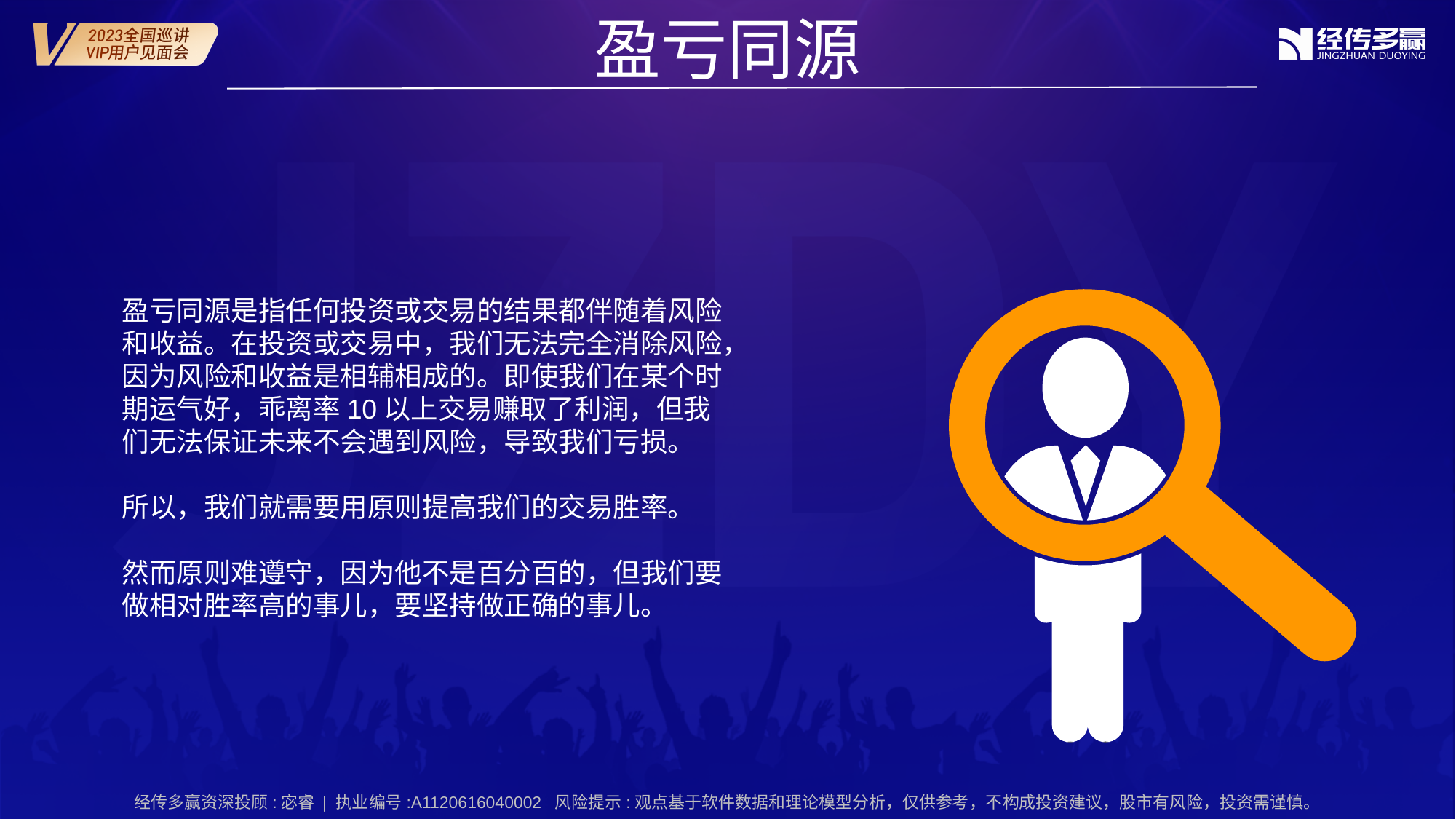

盈亏同源

盈亏同源是指任何投资或交易的结果都伴随着风险和收益。在投资或交易中，我们无法完全消除风险，因为风险和收益是相辅相成的。即使我们在某个时期运气好，乖离率10以上交易赚取了利润，但我们无法保证未来不会遇到风险，导致我们亏损。

所以，我们就需要用原则提高我们的交易胜率。

然而原则难遵守，因为他不是百分百的，但我们要做相对胜率高的事儿，要坚持做正确的事儿。